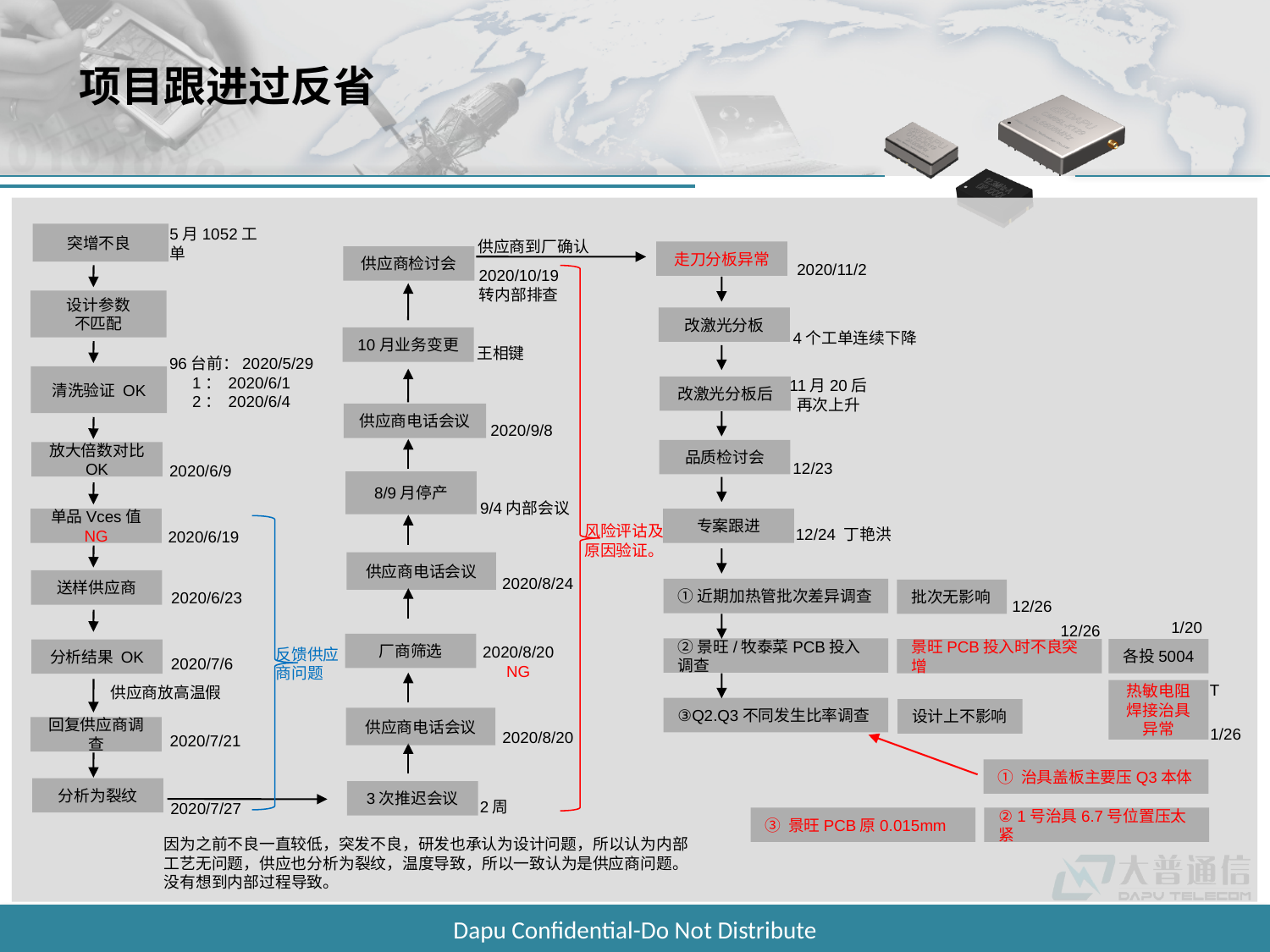

项目跟进过反省

5月1052工单
供应商到厂确认
突增不良
走刀分板异常
2020/11/2
供应商检讨会
2020/10/19
转内部排查

设计参数
不匹配
改激光分板
4个工单连续下降
10月业务变更
王相键
96台前：2020/5/29
1： 2020/6/1
2： 2020/6/4
清洗验证 OK
11月20后
再次上升
改激光分板后
供应商电话会议
2020/9/8
品质检讨会
2020/6/9
放大倍数对比 OK
12/23
8/9月停产
9/4内部会议
风险评诂及原因验证。
2020/6/19
专案跟进
单品Vces值 NG
12/24 丁艳洪

供应商电话会议
2020/8/24
送样供应商
2020/6/23
①近期加热管批次差异调查
批次无影响
12/26
1/20
12/26
反馈供应商问题
厂商筛选
2020/8/20 NG
②景旺/牧泰菜PCB投入调查
景旺PCB投入时不良突增
各投5004
分析结果 OK
2020/7/6
T
供应商放高温假
热敏电阻焊接治具异常
③Q2.Q3不同发生比率调查
设计上不影响
供应商电话会议
1/26
2020/8/20
2020/7/21
回复供应商调查
① 治具盖板主要压Q3本体
分析为裂纹
3次推迟会议
2周
2020/7/27
③ 景旺PCB原0.015mm
② 1号治具6.7号位置压太紧
因为之前不良一直较低，突发不良，研发也承认为设计问题，所以认为内部工艺无问题，供应也分析为裂纹，温度导致，所以一致认为是供应商问题。没有想到内部过程导致。